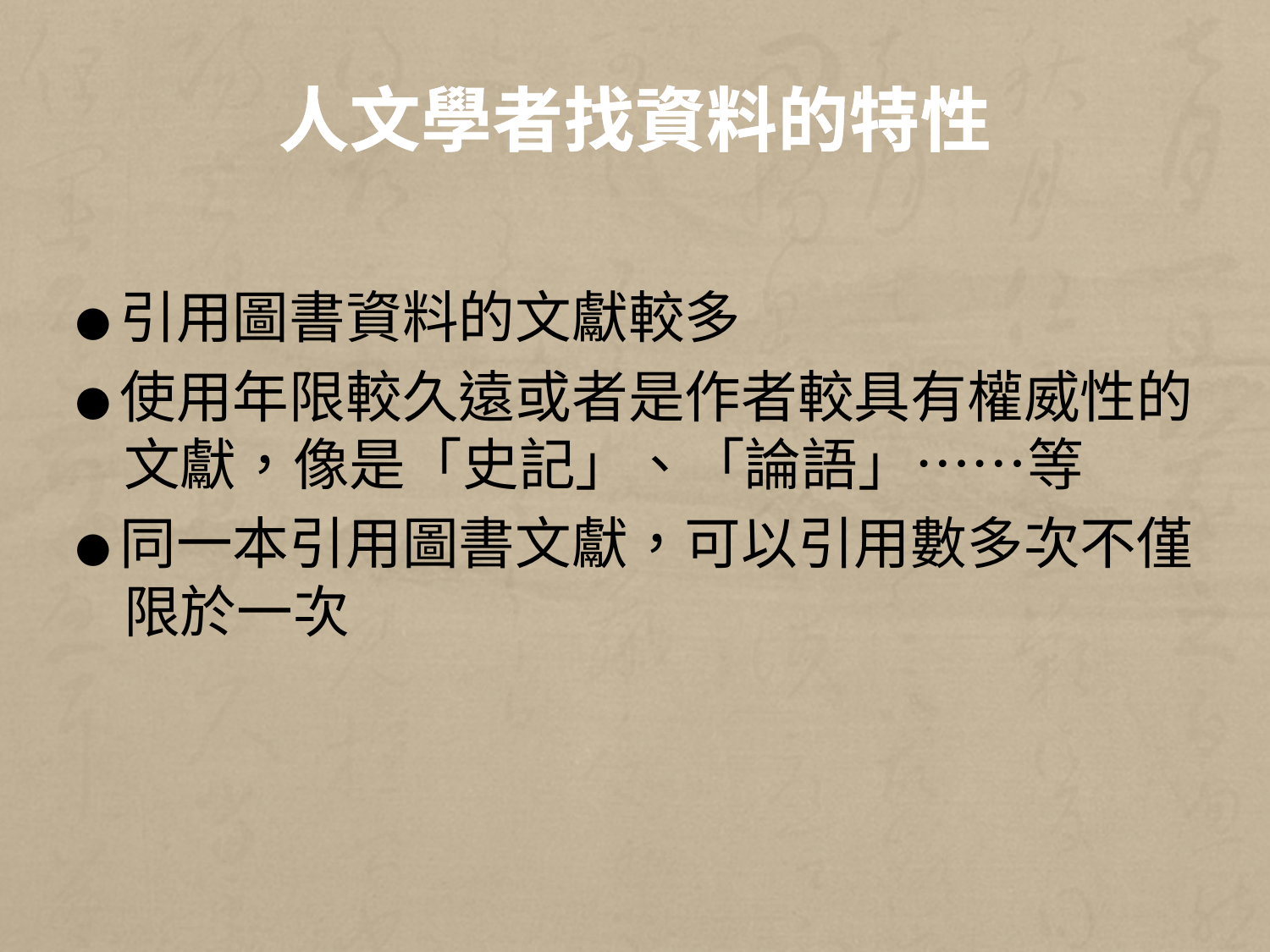

# 人文學者找資料的特性

●引用圖書資料的文獻較多
●使用年限較久遠或者是作者較具有權威性的文獻，像是「史記」、「論語」……等
●同一本引用圖書文獻，可以引用數多次不僅限於一次